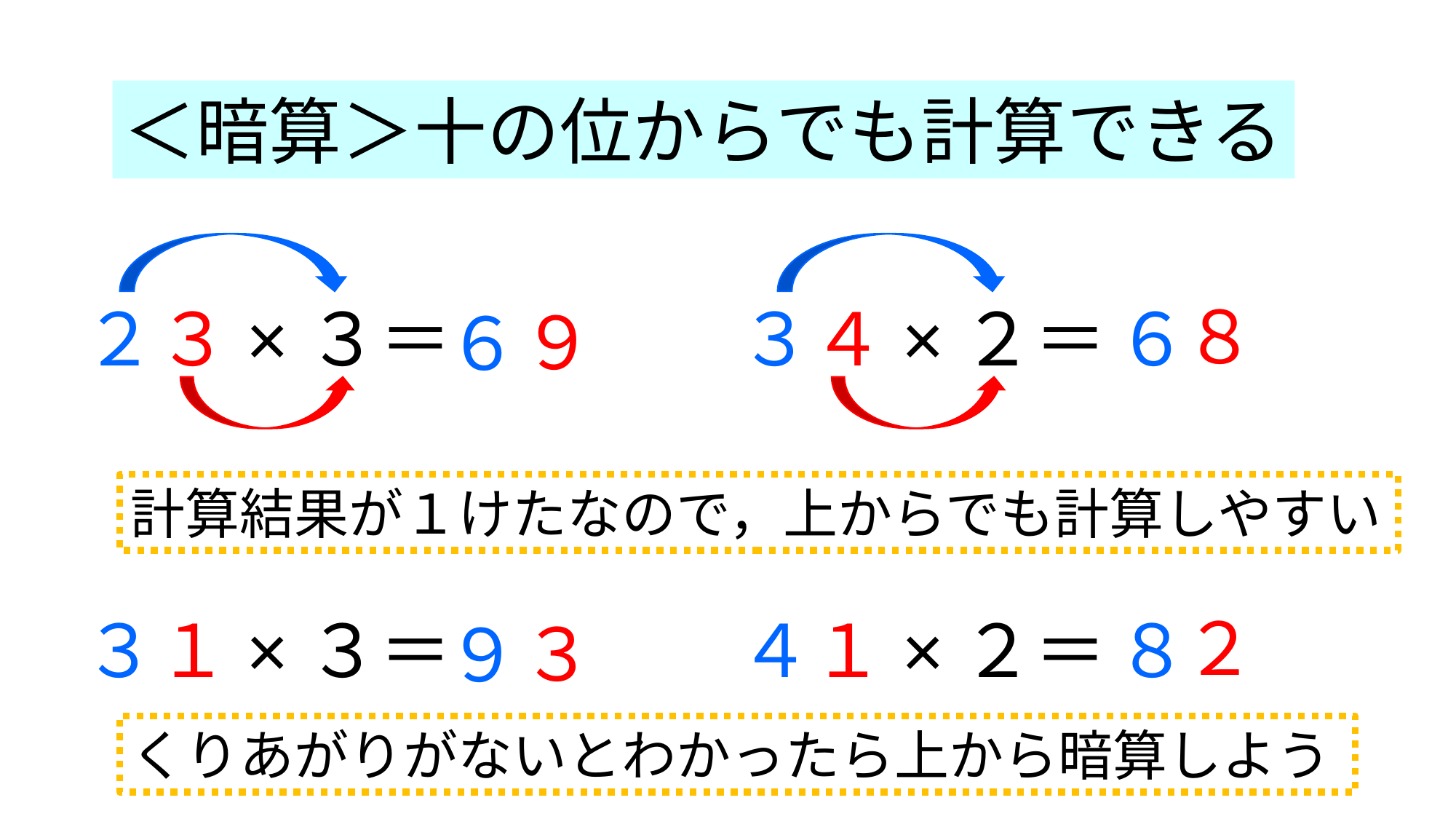

＜暗算＞十の位からでも計算できる

８
３４×２＝
６
２３×３＝
９
６

計算結果が１けたなので，上からでも計算しやすい
２
４１×２＝
８
３１×３＝
３
９
くりあがりがないとわかったら上から暗算しよう